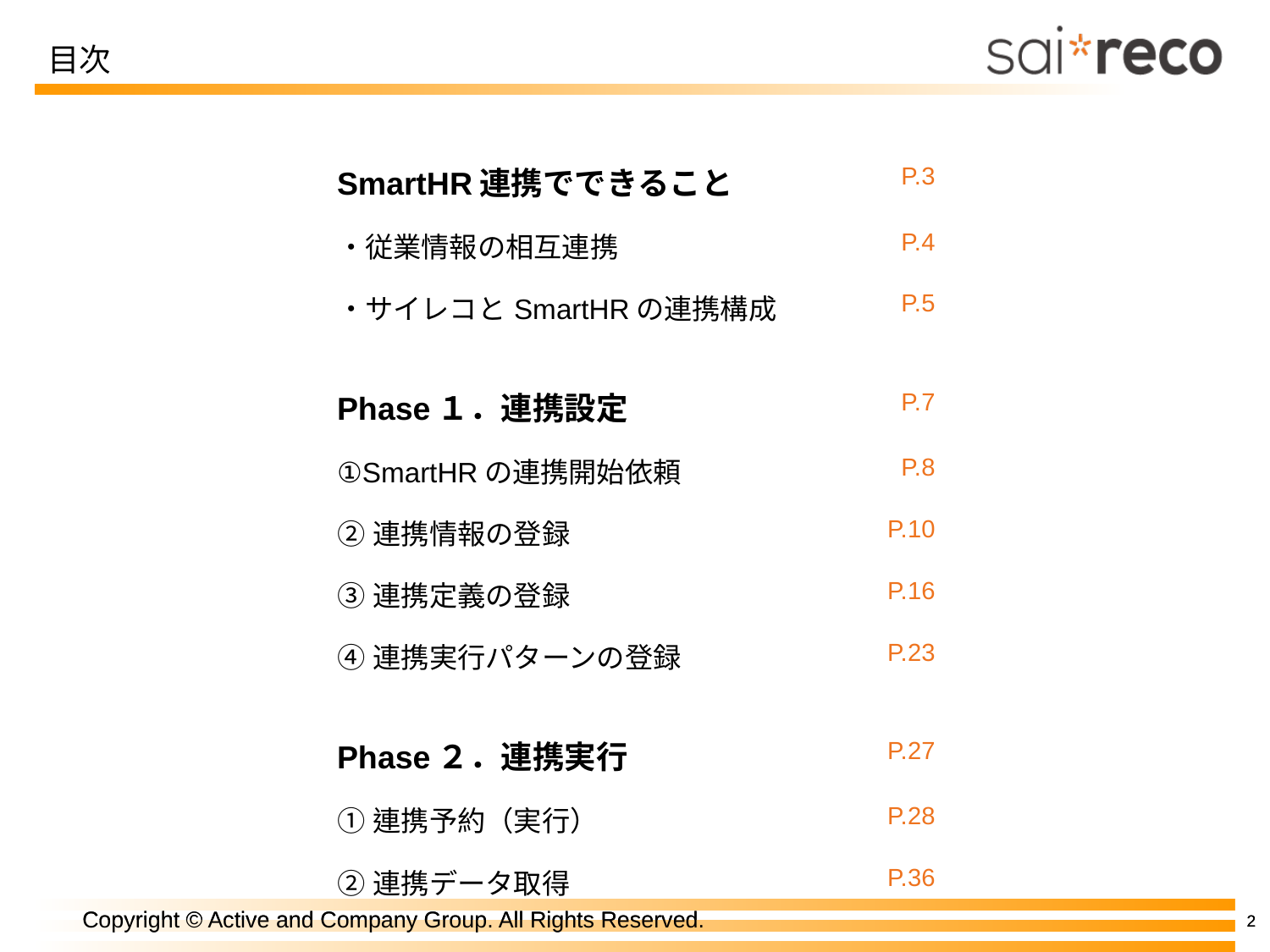

# 目次
| SmartHR連携でできること | P.3 |
| --- | --- |
| ・従業情報の相互連携 | P.4 |
| ・サイレコとSmartHRの連携構成 | P.5 |
|  |  |
| Phase１．連携設定 | P.7 |
| ①SmartHRの連携開始依頼 | P.8 |
| ②連携情報の登録 | P.10 |
| ③連携定義の登録 | P.16 |
| ④連携実行パターンの登録 | P.23 |
|  |  |
| Phase２．連携実行 | P.27 |
| ①連携予約（実行） | P.28 |
| ②連携データ取得 | P.36 |